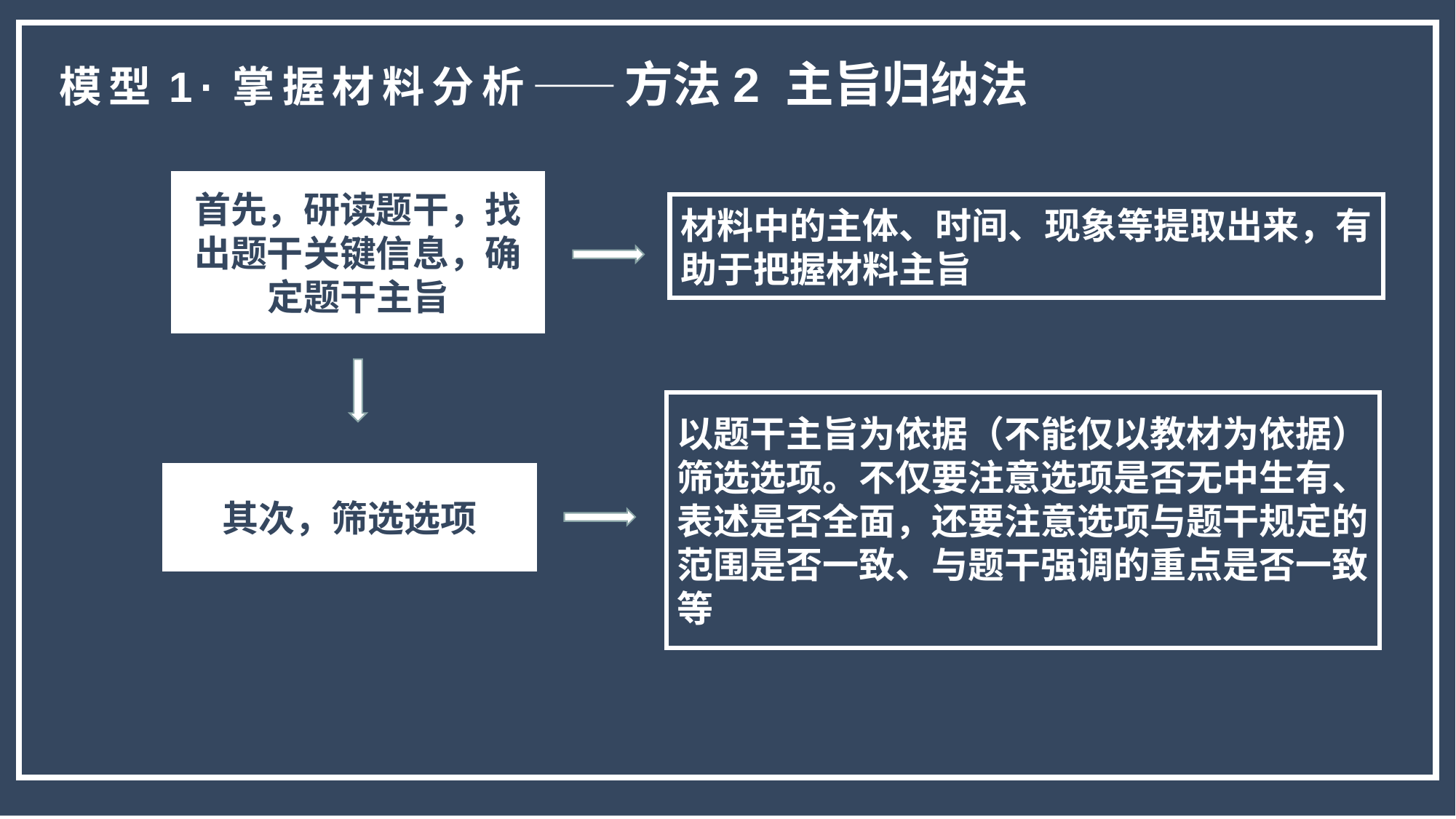

模型1·掌握材料分析——方法2 主旨归纳法

首先，研读题干，找出题干关键信息，确定题干主旨
材料中的主体、时间、现象等提取出来，有助于把握材料主旨

以题干主旨为依据（不能仅以教材为依据）筛选选项。不仅要注意选项是否无中生有、表述是否全面，还要注意选项与题干规定的范围是否一致、与题干强调的重点是否一致等
其次，筛选选项